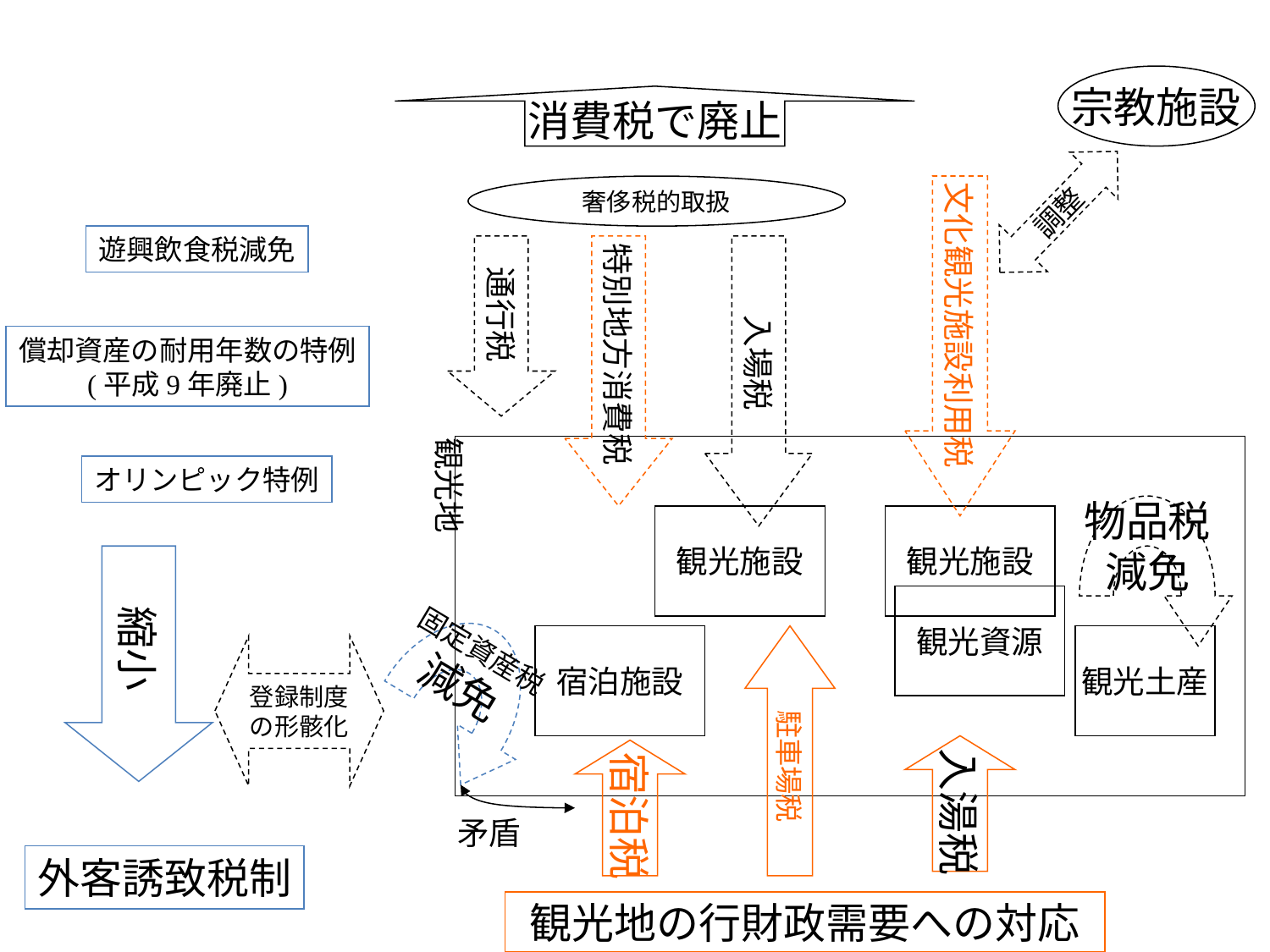

宗教施設
消費税で廃止
奢侈税的取扱
文化観光施設利用税
調整
遊興飲食税減免
通行税
特別地方消費税
入場税
償却資産の耐用年数の特例
(平成9年廃止)
観光地

オリンピック特例
物品税
減免

観光施設
観光施設
縮小
観光資源
固定資産税
減免

宿泊施設
駐車場税
観光土産
登録制度
の形骸化
入湯税
宿泊税
矛盾
外客誘致税制
観光地の行財政需要への対応